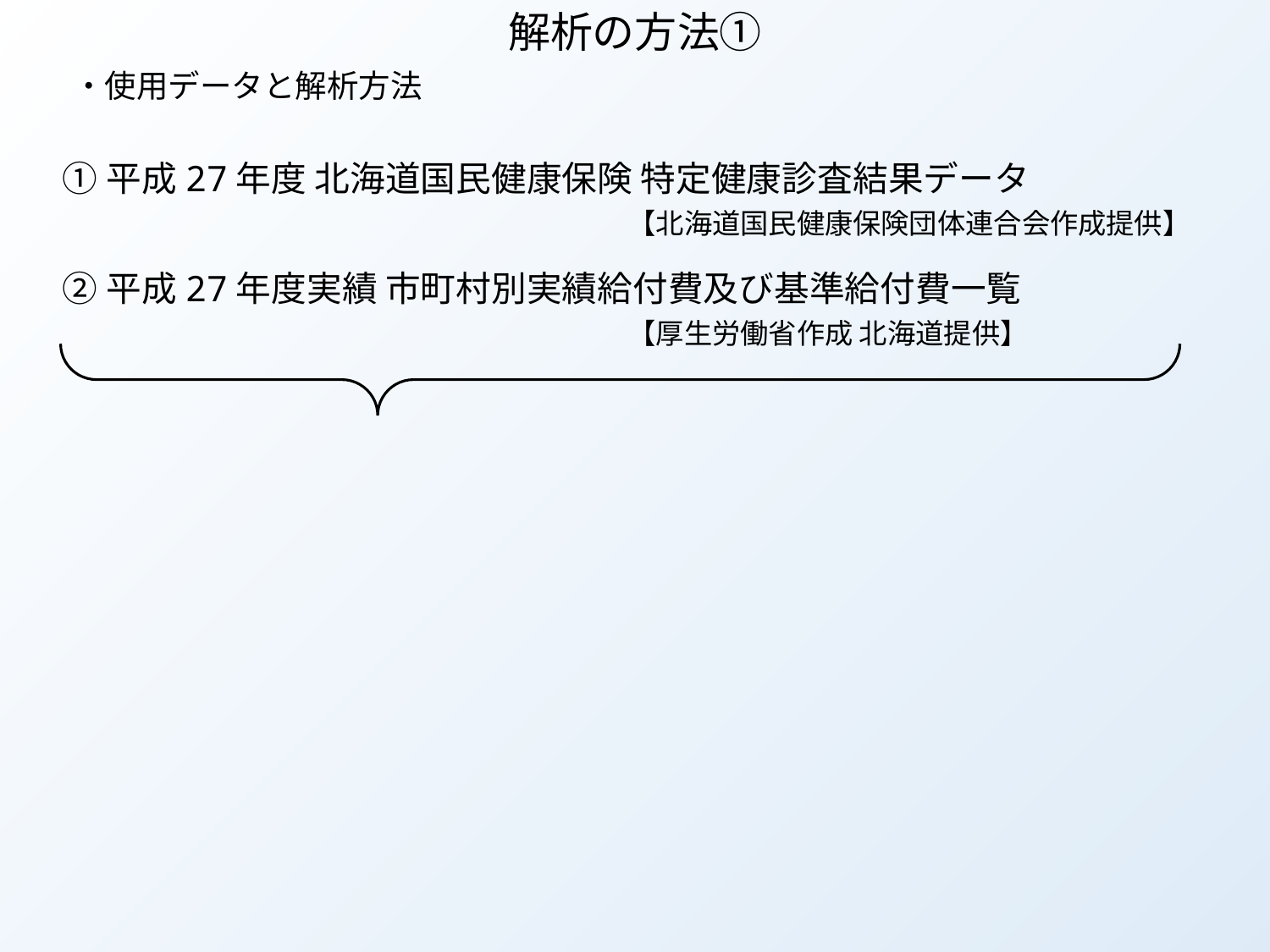

解析の方法①
・使用データと解析方法
①平成27年度 北海道国民健康保険 特定健康診査結果データ
　　　　　　　　　　　　　　　　【北海道国民健康保険団体連合会作成提供】
②平成27年度実績 市町村別実績給付費及び基準給付費一覧
　　　　　　　　　　　　　　　　【厚生労働省作成 北海道提供】